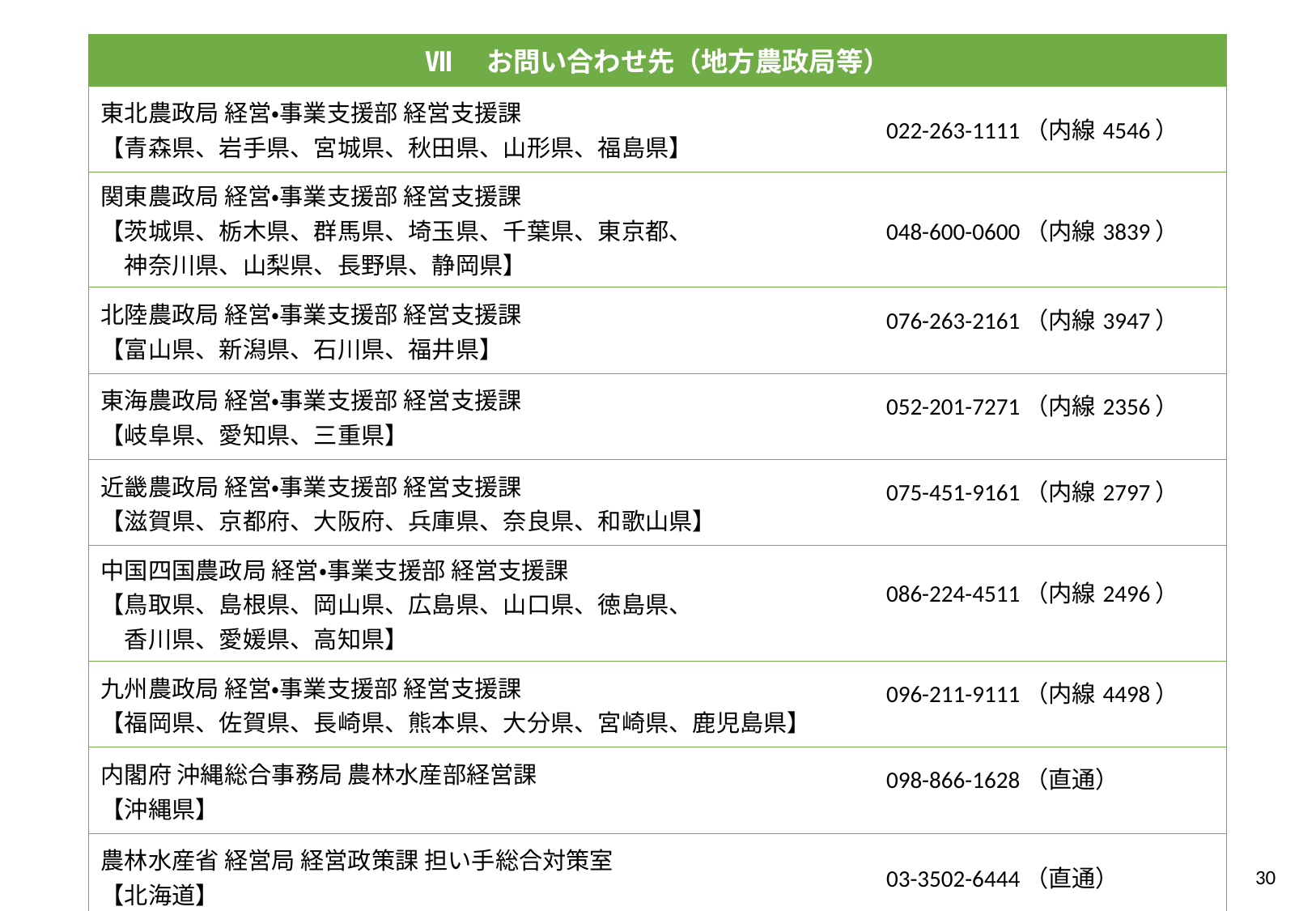

| Ⅶ　お問い合わせ先（地方農政局等） |  |
| --- | --- |
| 東北農政局 経営・事業支援部 経営支援課 【青森県、岩手県、宮城県、秋田県、山形県、福島県】 | 022-263-1111（内線4546） |
| 関東農政局 経営・事業支援部 経営支援課　 【茨城県、栃木県、群馬県、埼玉県、千葉県、東京都、 　神奈川県、山梨県、長野県、静岡県】 | 048-600-0600（内線3839） |
| 北陸農政局 経営・事業支援部 経営支援課　 【富山県、新潟県、石川県、福井県】 | 076-263-2161（内線3947） |
| 東海農政局 経営・事業支援部 経営支援課　　 　　 【岐阜県、愛知県、三重県】 | 052-201-7271（内線2356） |
| 近畿農政局 経営・事業支援部 経営支援課 【滋賀県、京都府、大阪府、兵庫県、奈良県、和歌山県】 | 075-451-9161（内線2797） |
| 中国四国農政局 経営・事業支援部 経営支援課 【鳥取県、島根県、岡山県、広島県、山口県、徳島県、 　香川県、愛媛県、高知県】 | 086-224-4511（内線2496） |
| 九州農政局 経営・事業支援部 経営支援課 【福岡県、佐賀県、長崎県、熊本県、大分県、宮崎県、鹿児島県】 | 096-211-9111（内線4498） |
| 内閣府 沖縄総合事務局 農林水産部経営課 【沖縄県】 | 098-866-1628（直通） |
| 農林水産省 経営局 経営政策課 担い手総合対策室 　　　 【北海道】 | 03-3502-6444（直通） |
30